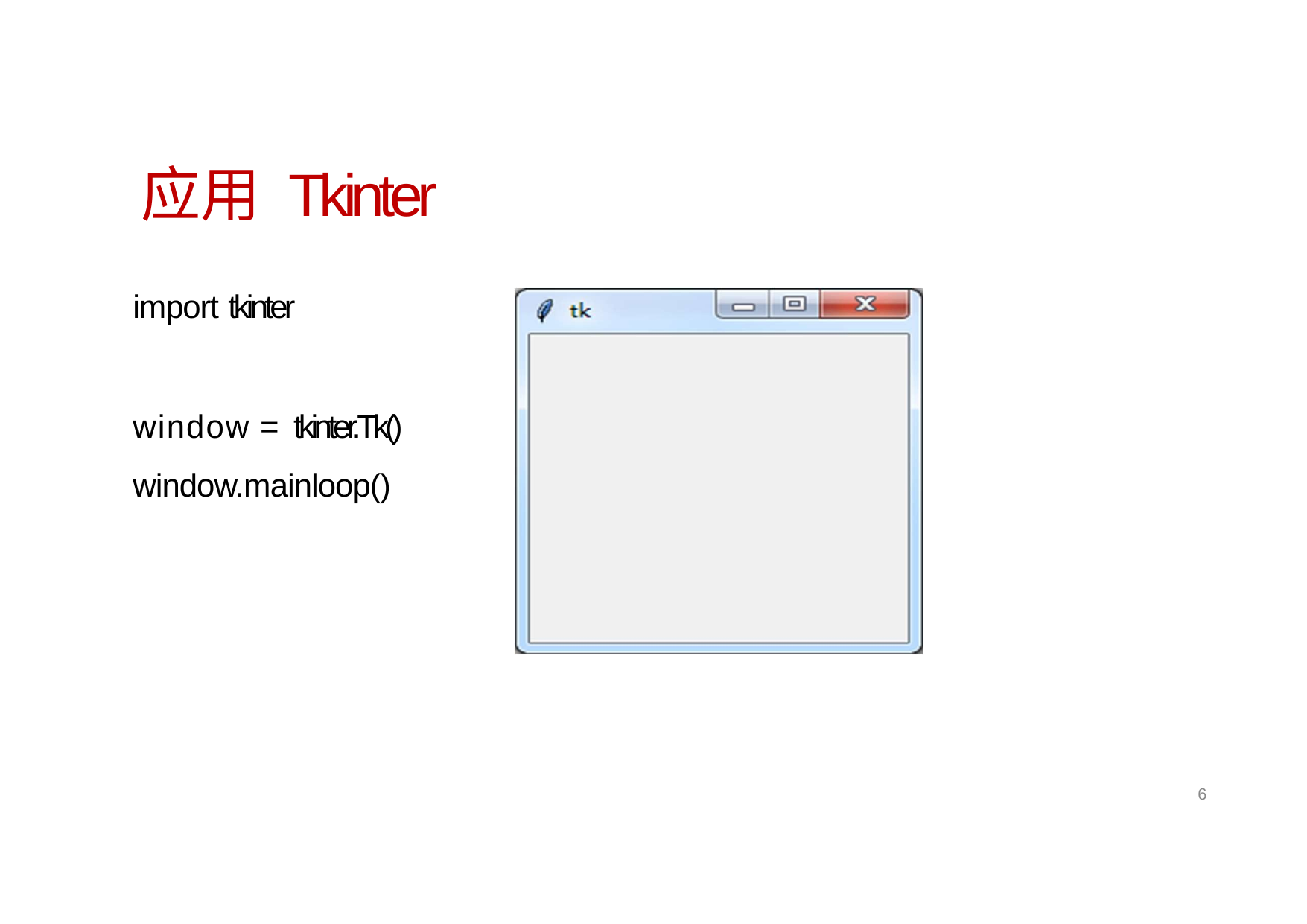

# 应用 Tkinter
import tkinter

window = tkinter.Tk()  window.mainloop()

6